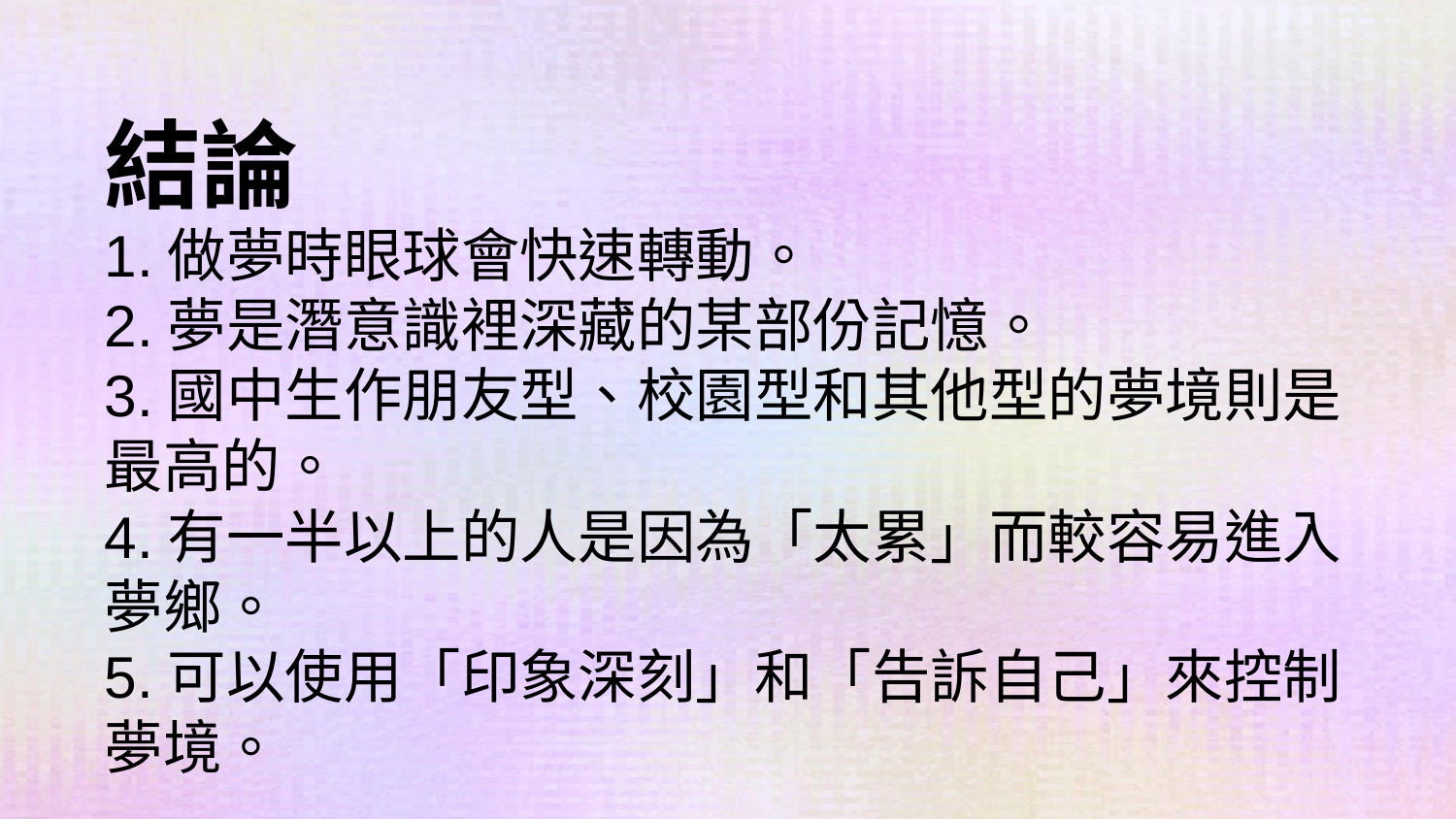

結論
1.做夢時眼球會快速轉動。
2.夢是潛意識裡深藏的某部份記憶。
3.國中生作朋友型、校園型和其他型的夢境則是最高的。
4.有一半以上的人是因為「太累」而較容易進入夢鄉。
5.可以使用「印象深刻」和「告訴自己」來控制夢境。